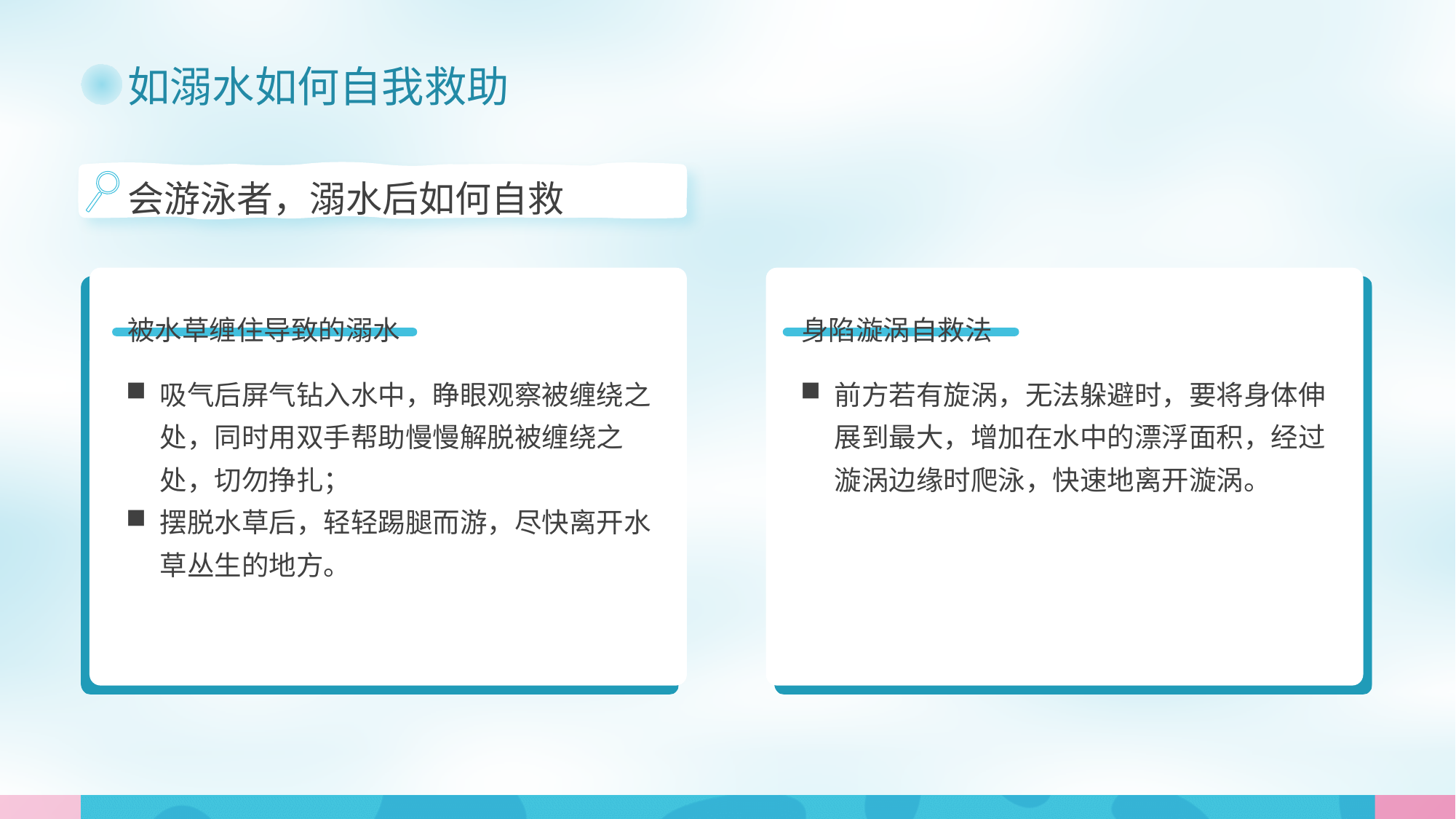

如溺水如何自我救助
会游泳者，溺水后如何自救

被水草缠住导致的溺水
身陷漩涡自救法

吸气后屏气钻入水中，睁眼观察被缠绕之处，同时用双手帮助慢慢解脱被缠绕之处，切勿挣扎；
摆脱水草后，轻轻踢腿而游，尽快离开水草丛生的地方。
前方若有旋涡，无法躲避时，要将身体伸展到最大，增加在水中的漂浮面积，经过漩涡边缘时爬泳，快速地离开漩涡。